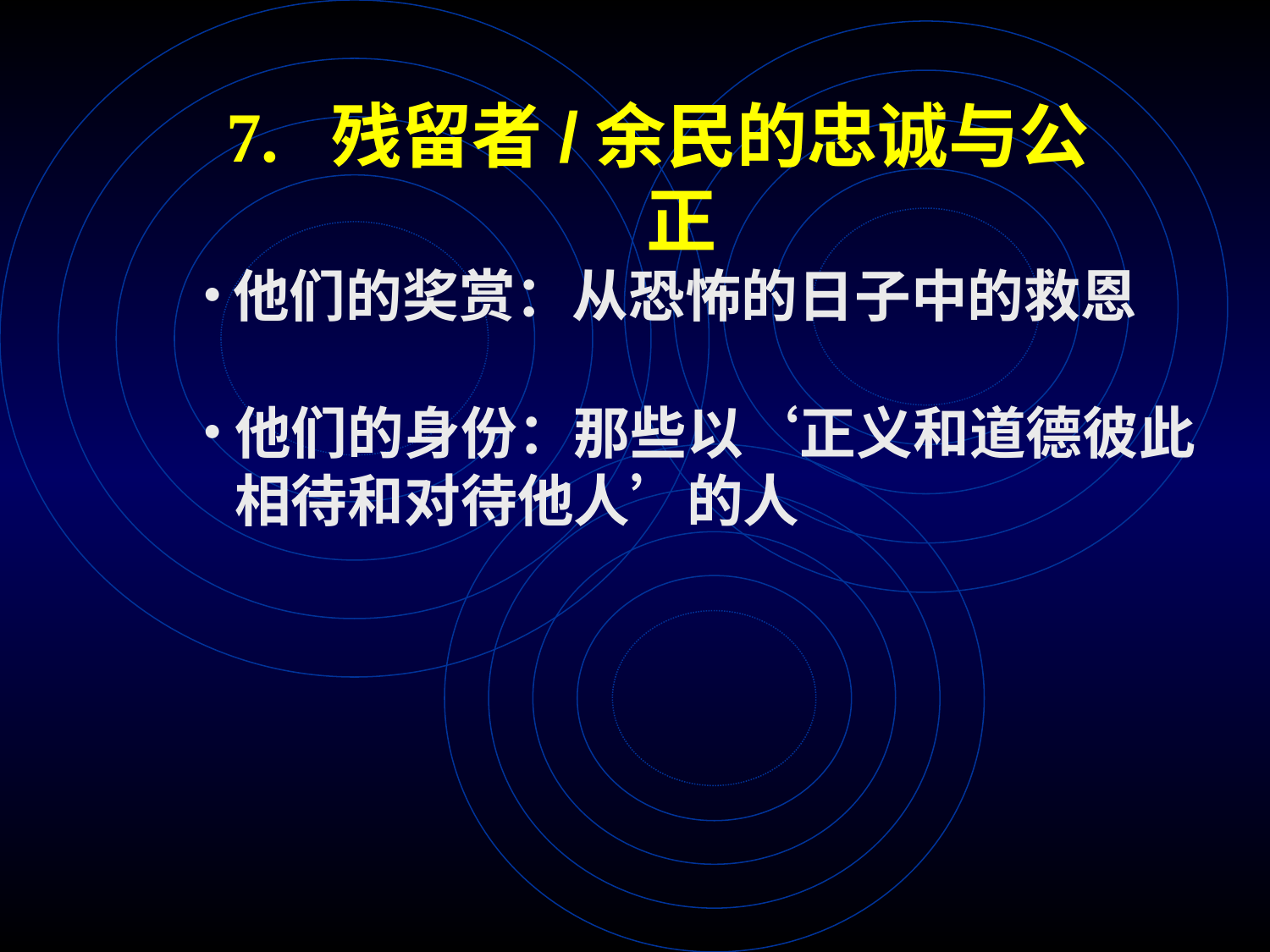

7.  残留者/余民的忠诚与公正
他们的奖赏：从恐怖的日子中的救恩
他们的身份：那些以‘正义和道德彼此相待和对待他人’的人